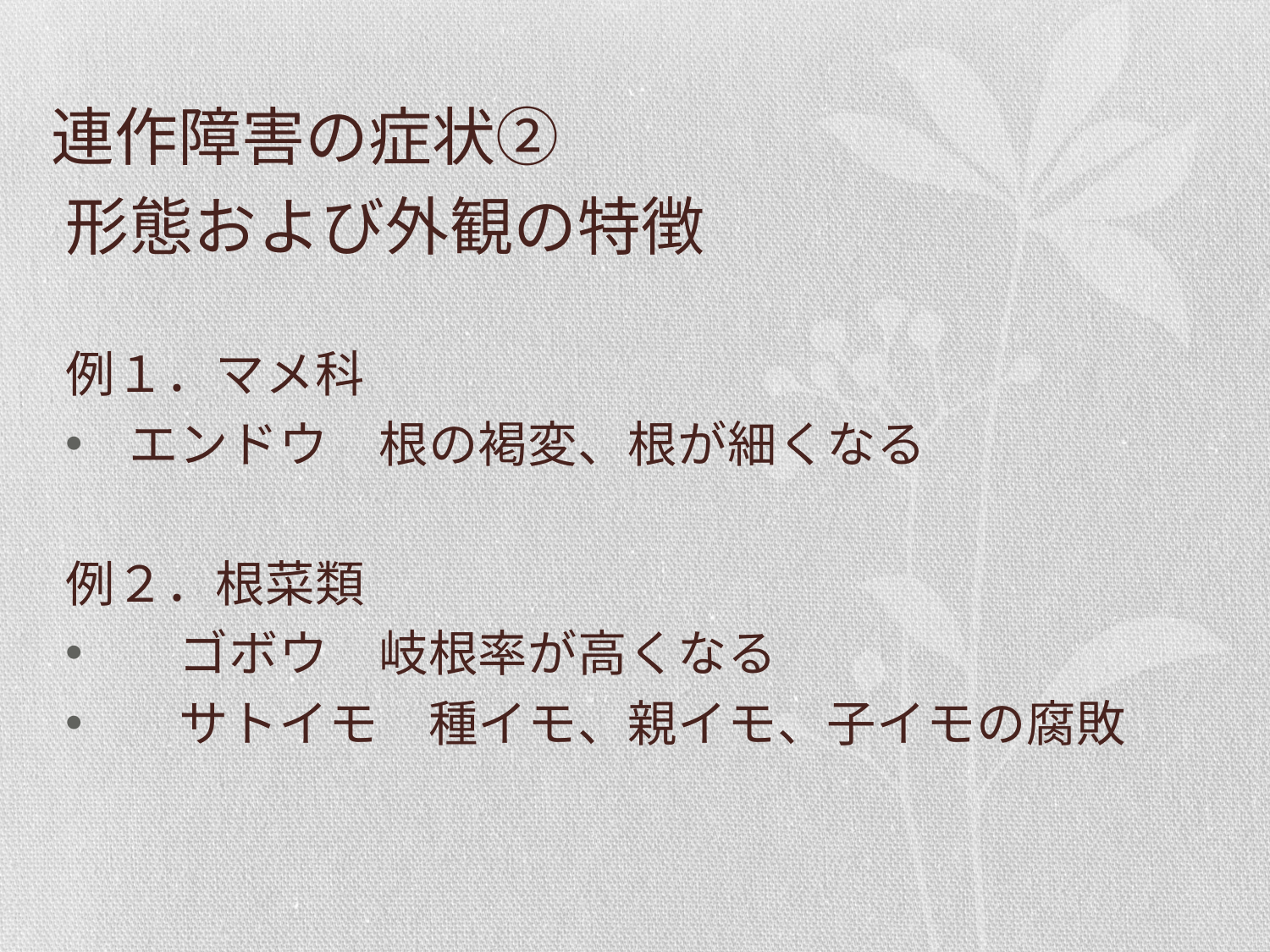

# 連作障害の症状②
形態および外観の特徴

例１．マメ科
エンドウ　根の褐変、根が細くなる

例２．根菜類
　ゴボウ　岐根率が高くなる
　サトイモ　種イモ、親イモ、子イモの腐敗